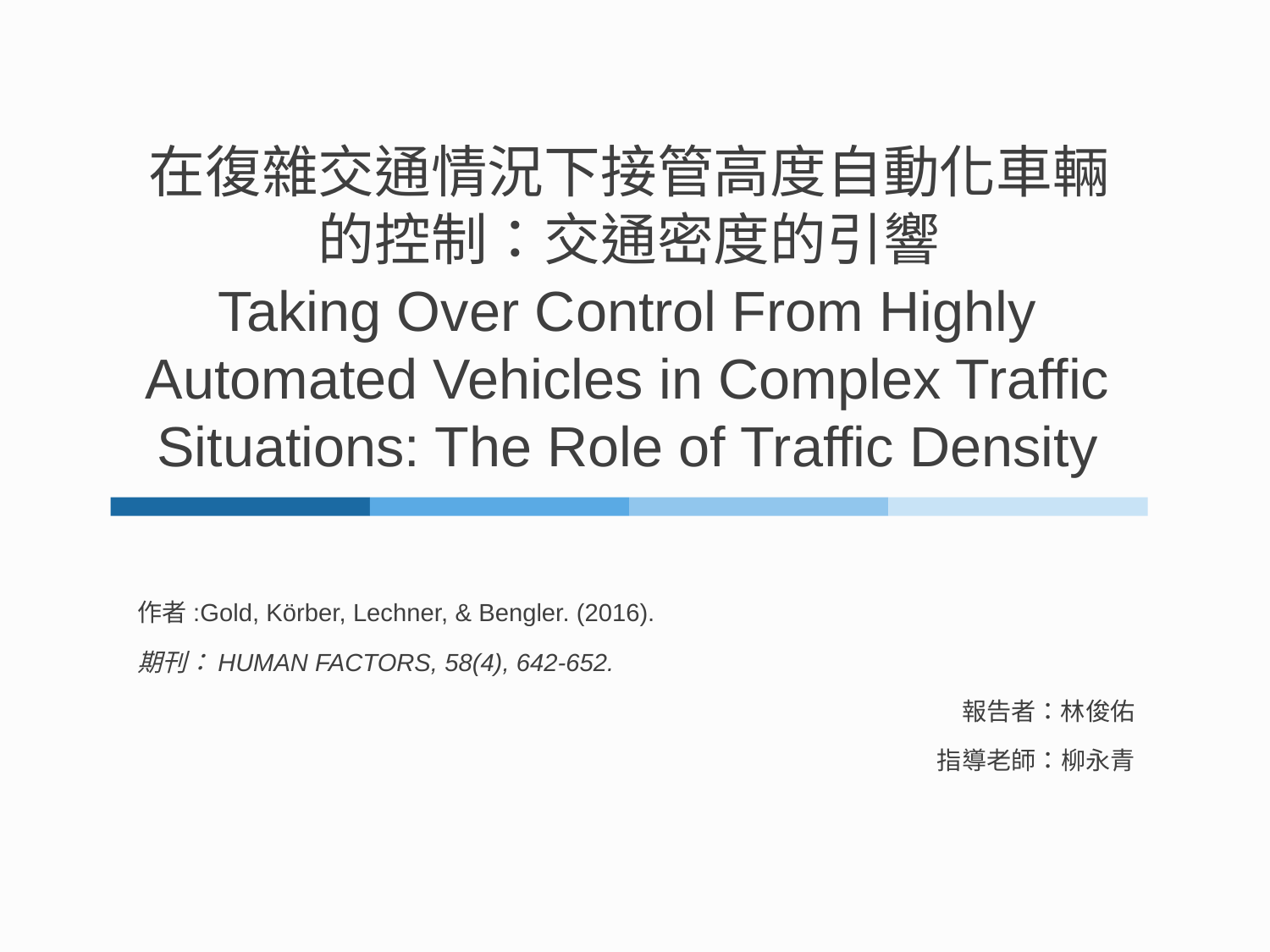

在復雜交通情況下接管高度自動化車輛的控制：交通密度的引響
# Taking Over Control From Highly Automated Vehicles in Complex Traffic Situations: The Role of Traffic Density

作者:Gold, Körber, Lechner, & Bengler. (2016).
期刊：HUMAN FACTORS, 58(4), 642-652.
報告者：林俊佑
指導老師：柳永青